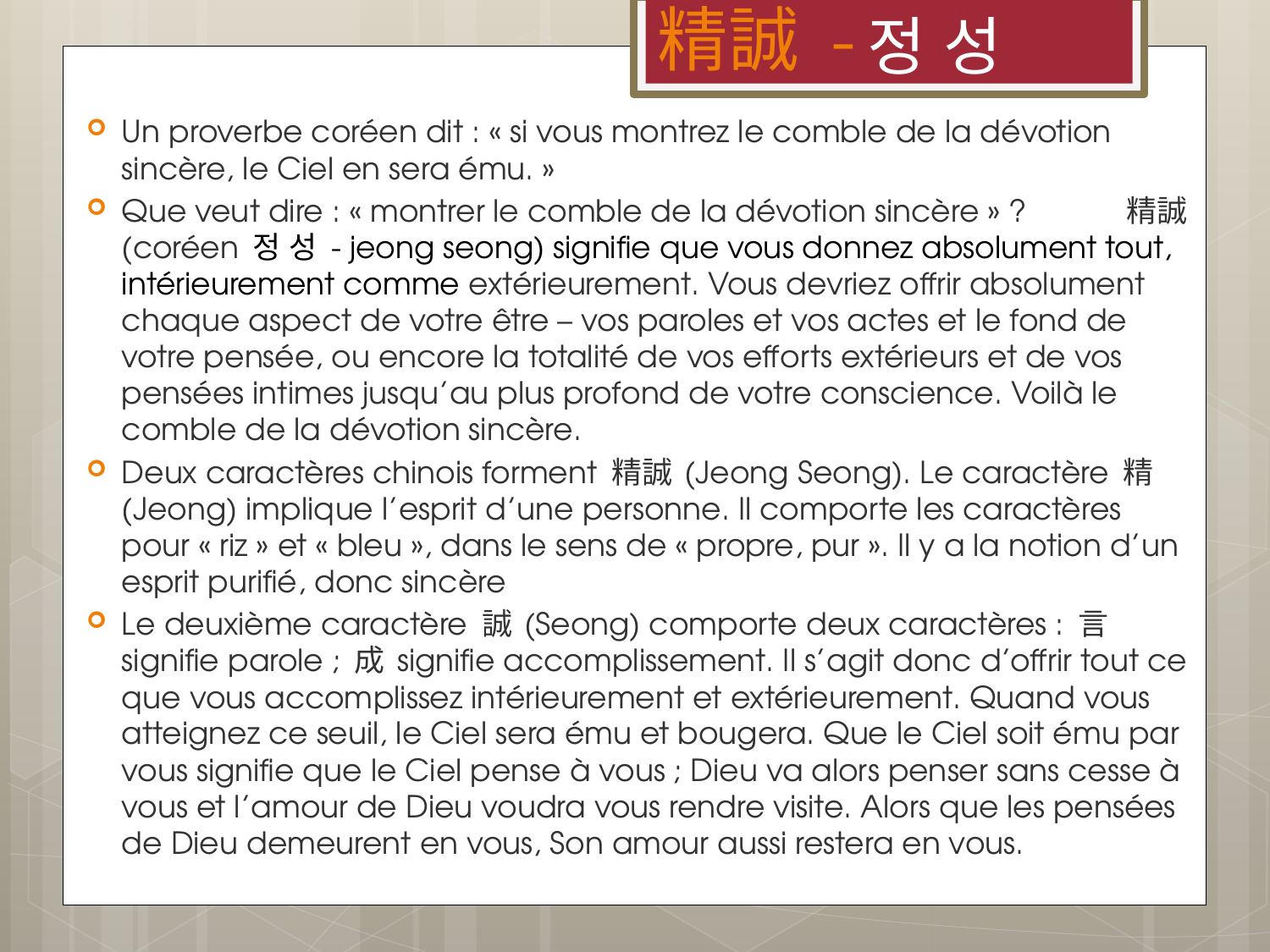

정 성
# 精誠 -
Un proverbe coréen dit : « si vous montrez le comble de la dévotion sincère, le Ciel en sera ému. »
Que veut dire : « montrer le comble de la dévotion sincère » ?           精誠 (coréen 정 성 - jeong seong) signifie que vous donnez absolument tout, intérieurement comme extérieurement. Vous devriez offrir absolument chaque aspect de votre être – vos paroles et vos actes et le fond de votre pensée, ou encore la totalité de vos efforts extérieurs et de vos pensées intimes jusqu’au plus profond de votre conscience. Voilà le comble de la dévotion sincère.
Deux caractères chinois forment 精誠 (Jeong Seong). Le caractère 精 (Jeong) implique l’esprit d’une personne. Il comporte les caractères pour « riz » et « bleu », dans le sens de « propre, pur ». Il y a la notion d’un esprit purifié, donc sincère
Le deuxième caractère 誠 (Seong) comporte deux caractères : 言 signifie parole ; 成 signifie accomplissement. Il s’agit donc d’offrir tout ce que vous accomplissez intérieurement et extérieurement. Quand vous atteignez ce seuil, le Ciel sera ému et bougera. Que le Ciel soit ému par vous signifie que le Ciel pense à vous ; Dieu va alors penser sans cesse à vous et l’amour de Dieu voudra vous rendre visite. Alors que les pensées de Dieu demeurent en vous, Son amour aussi restera en vous.